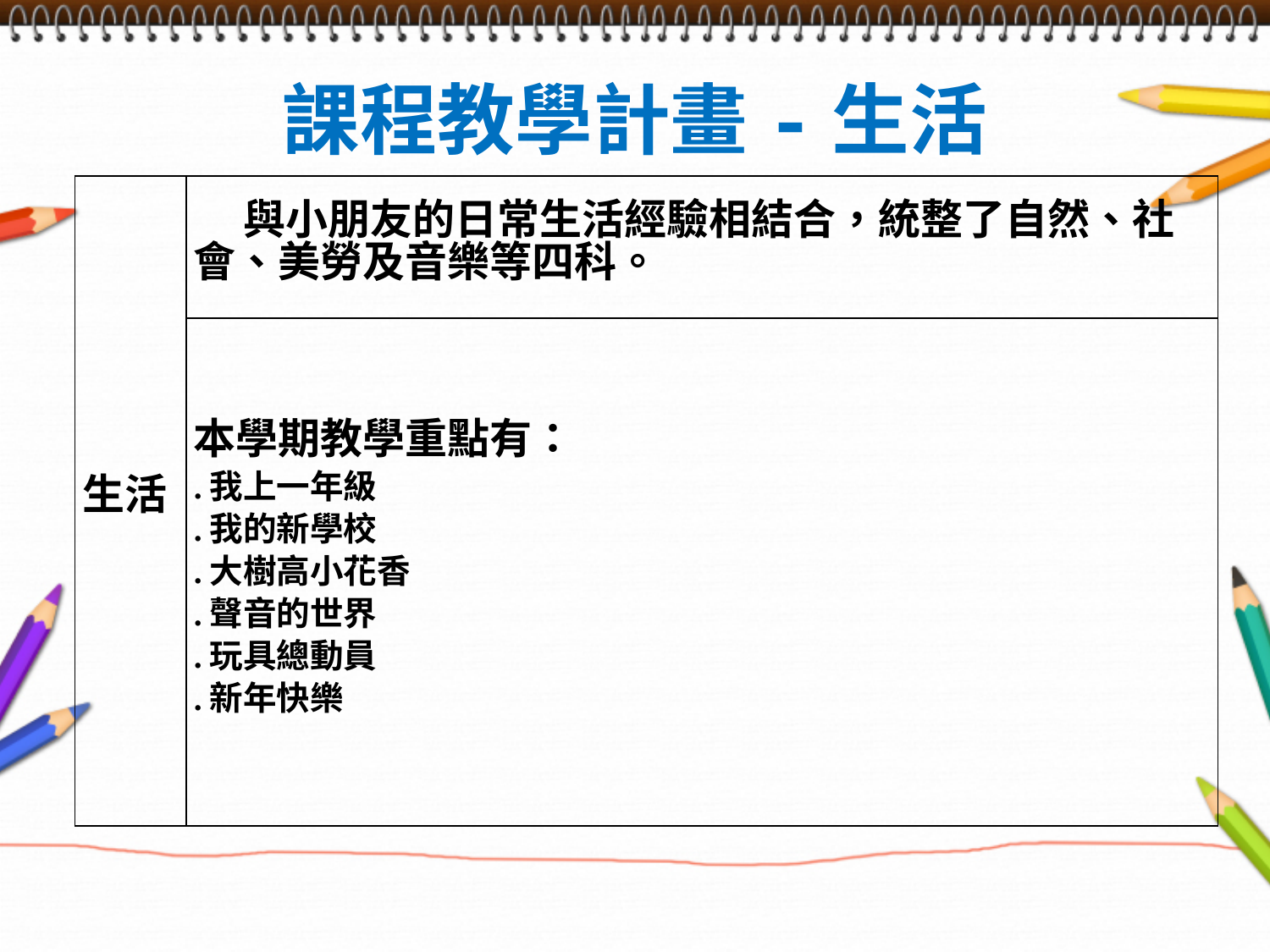

# 課程教學計畫-生活
| 生活 | 與小朋友的日常生活經驗相結合，統整了自然、社會、美勞及音樂等四科。 |
| --- | --- |
|  | 本學期教學重點有： .我上一年級 .我的新學校 .大樹高小花香 .聲音的世界 .玩具總動員 .新年快樂 |